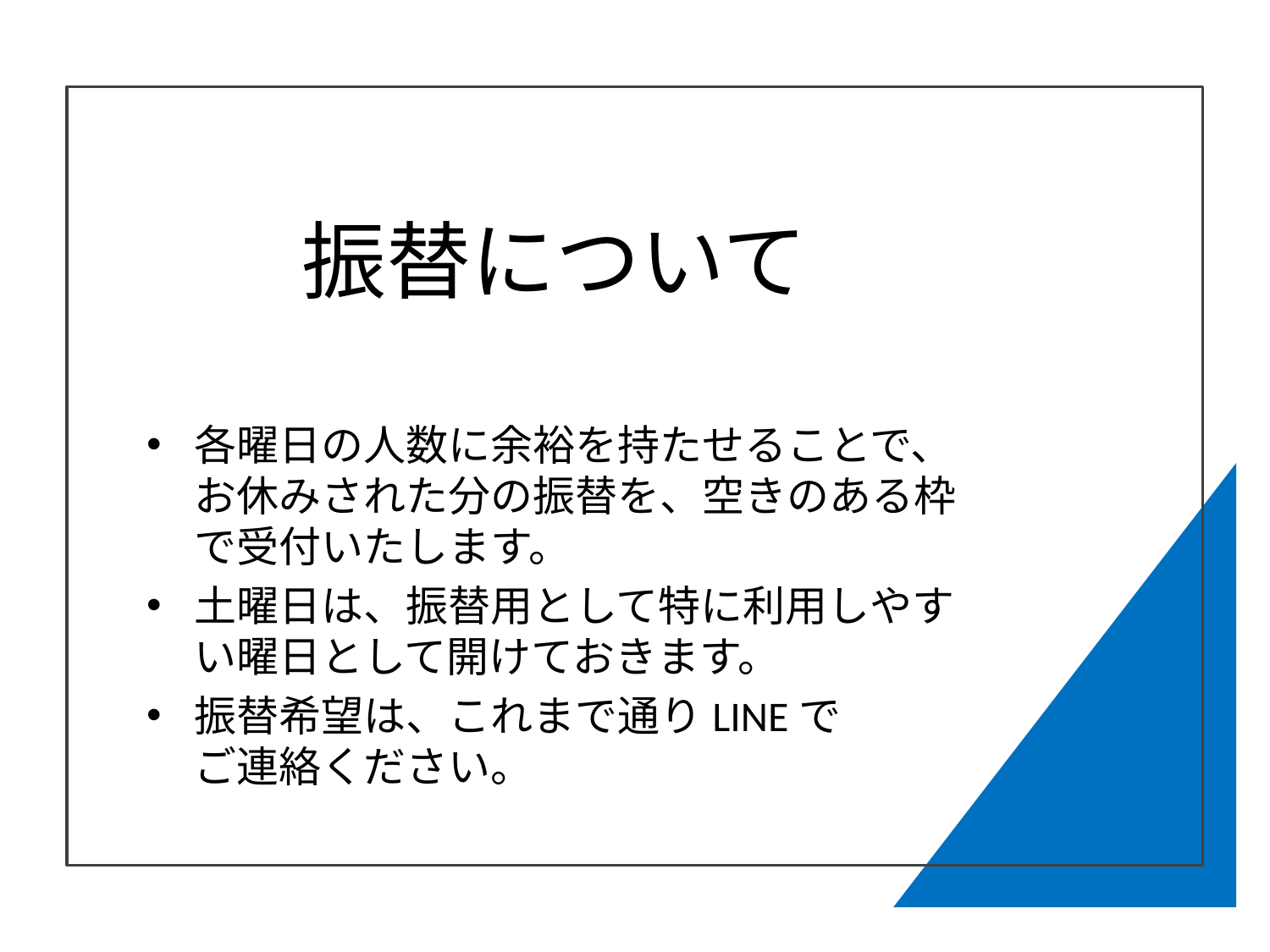

# 振替について
各曜日の人数に余裕を持たせることで、
お休みされた分の振替を、空きのある枠で受付いたします。
土曜日は、振替用として特に利用しやすい曜日として開けておきます。
振替希望は、これまで通りLINEで
ご連絡ください。